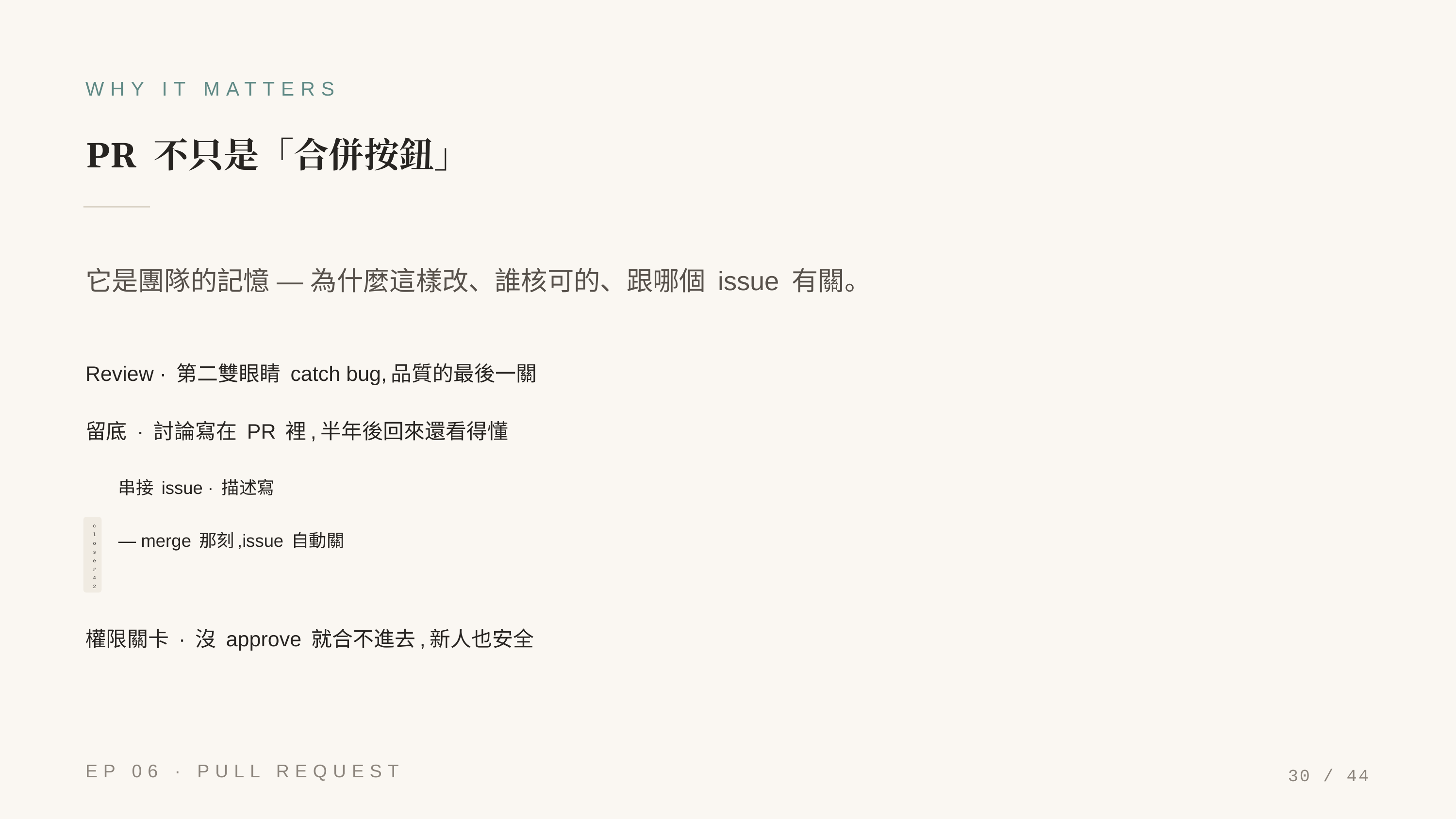

WHY IT MATTERS
PR 不只是「合併按鈕」

它是團隊的記憶 — 為什麼這樣改、誰核可的、跟哪個 issue 有關。
Review · 第二雙眼睛 catch bug,品質的最後一關
留底 · 討論寫在 PR 裡,半年後回來還看得懂
串接 issue · 描述寫

close #42
— merge 那刻,issue 自動關
權限關卡 · 沒 approve 就合不進去,新人也安全
EP 06 · PULL REQUEST
30 / 44